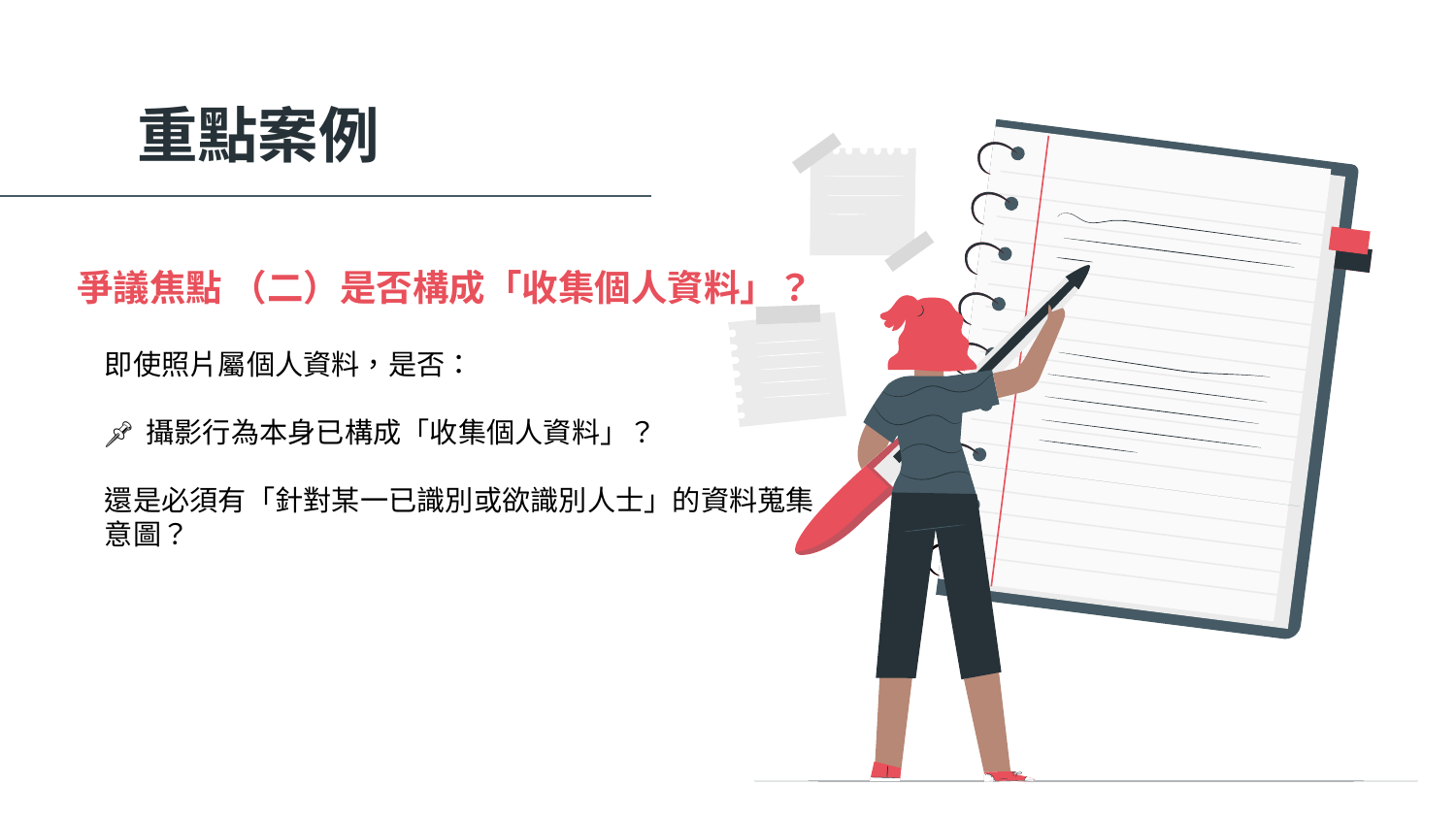

重點案例

# 爭議焦點 （二）是否構成「收集個人資料」？
即使照片屬個人資料，是否：

📌 攝影行為本身已構成「收集個人資料」？

還是必須有「針對某一已識別或欲識別人士」的資料蒐集意圖？